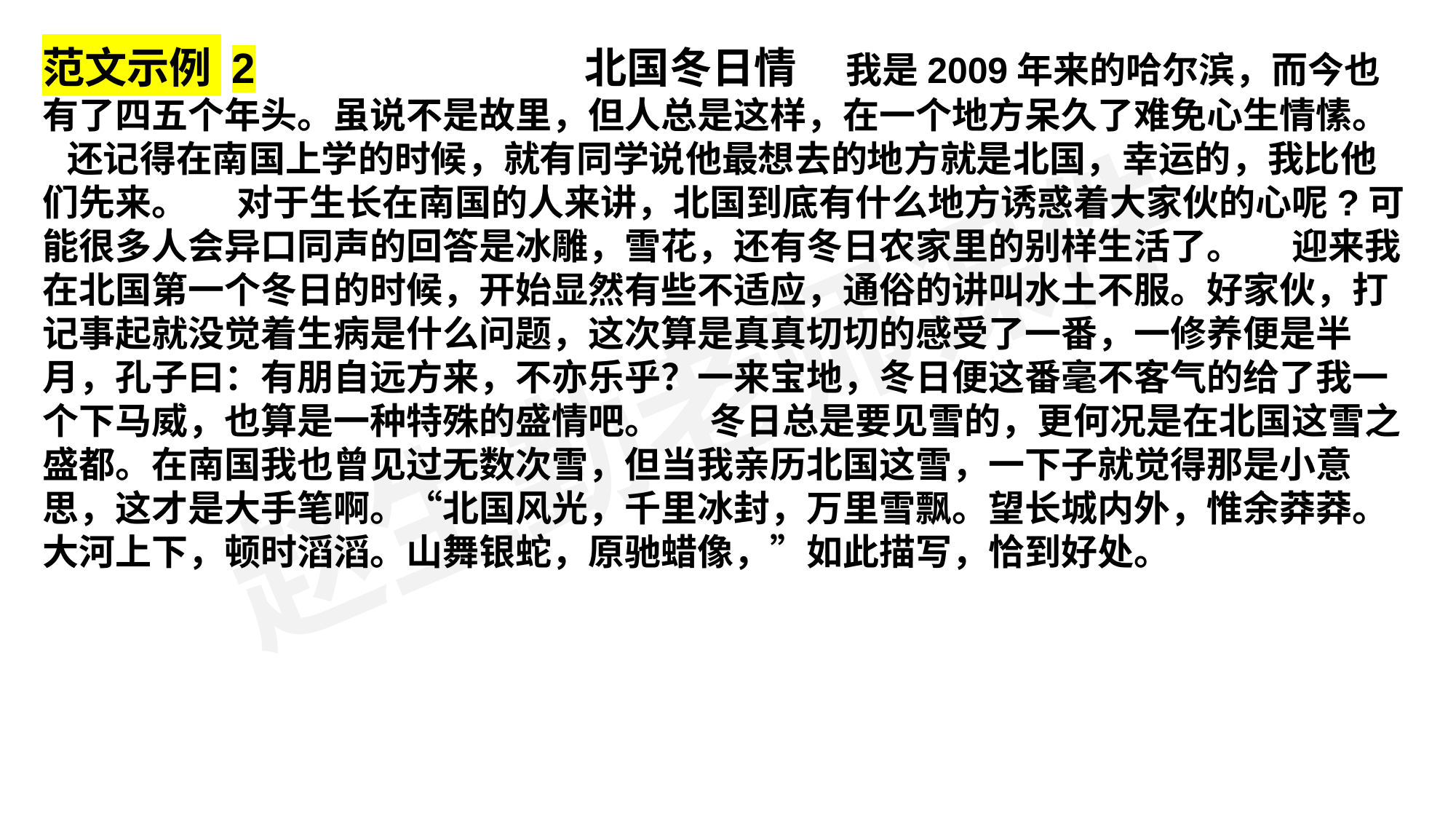

范文示例 2                           北国冬日情      我是2009年来的哈尔滨，而今也有了四五个年头。虽说不是故里，但人总是这样，在一个地方呆久了难免心生情愫。      还记得在南国上学的时候，就有同学说他最想去的地方就是北国，幸运的，我比他们先来。      对于生长在南国的人来讲，北国到底有什么地方诱惑着大家伙的心呢?可能很多人会异口同声的回答是冰雕，雪花，还有冬日农家里的别样生活了。      迎来我在北国第一个冬日的时候，开始显然有些不适应，通俗的讲叫水土不服。好家伙，打记事起就没觉着生病是什么问题，这次算是真真切切的感受了一番，一修养便是半月，孔子曰：有朋自远方来，不亦乐乎？一来宝地，冬日便这番毫不客气的给了我一个下马威，也算是一种特殊的盛情吧。      冬日总是要见雪的，更何况是在北国这雪之盛都。在南国我也曾见过无数次雪，但当我亲历北国这雪，一下子就觉得那是小意思，这才是大手笔啊。“北国风光，千里冰封，万里雪飘。望长城内外，惟余莽莽。大河上下，顿时滔滔。山舞银蛇，原驰蜡像，”如此描写，恰到好处。